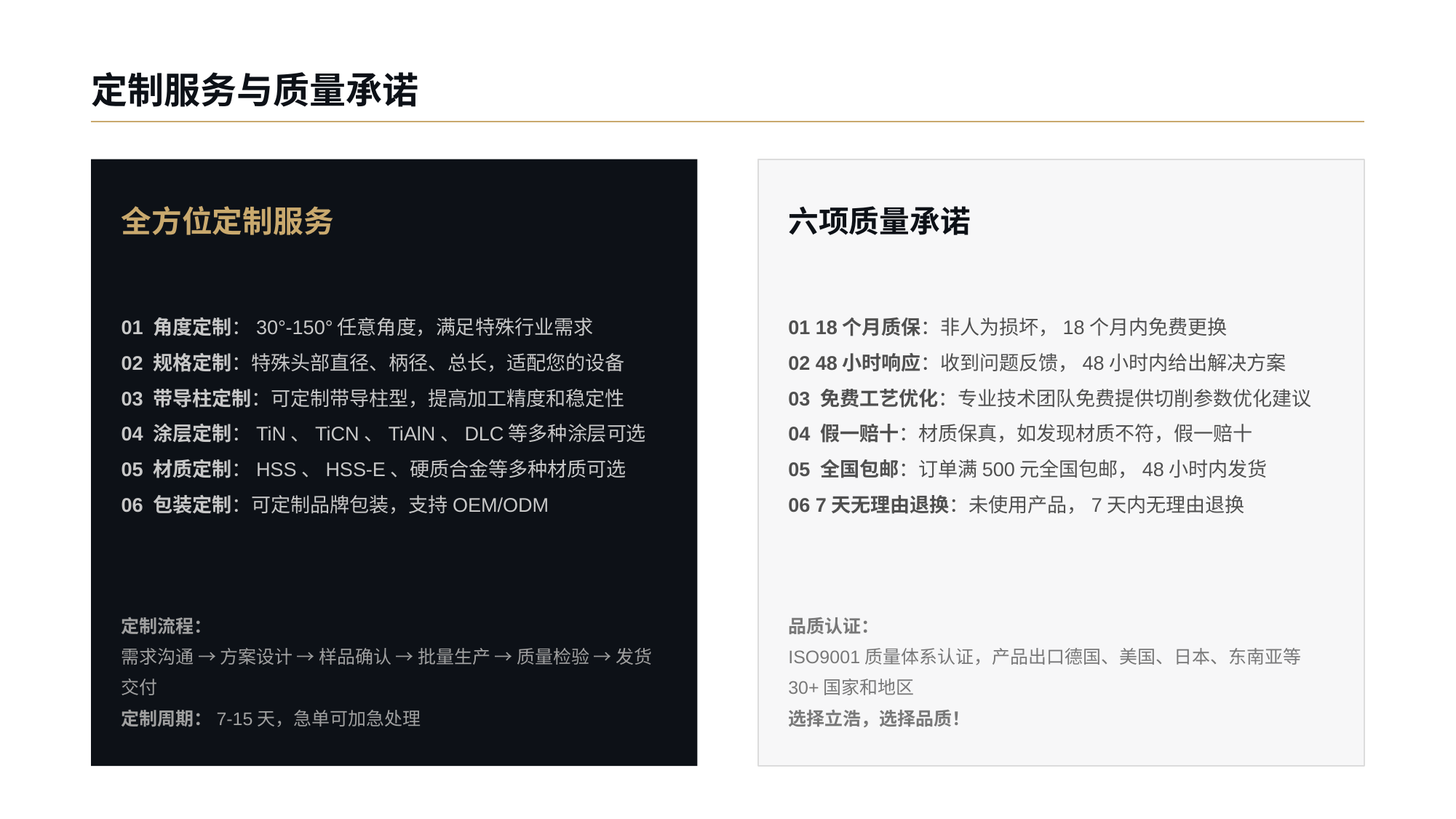

定制服务与质量承诺

全方位定制服务
六项质量承诺
01 角度定制：30°-150°任意角度，满足特殊行业需求
02 规格定制：特殊头部直径、柄径、总长，适配您的设备
03 带导柱定制：可定制带导柱型，提高加工精度和稳定性
04 涂层定制：TiN、TiCN、TiAlN、DLC等多种涂层可选
05 材质定制：HSS、HSS-E、硬质合金等多种材质可选
06 包装定制：可定制品牌包装，支持OEM/ODM
01 18个月质保：非人为损坏，18个月内免费更换
02 48小时响应：收到问题反馈，48小时内给出解决方案
03 免费工艺优化：专业技术团队免费提供切削参数优化建议
04 假一赔十：材质保真，如发现材质不符，假一赔十
05 全国包邮：订单满500元全国包邮，48小时内发货
06 7天无理由退换：未使用产品，7天内无理由退换
定制流程：
需求沟通 → 方案设计 → 样品确认 → 批量生产 → 质量检验 → 发货交付
定制周期：7-15天，急单可加急处理
品质认证：
ISO9001质量体系认证，产品出口德国、美国、日本、东南亚等30+国家和地区
选择立浩，选择品质！